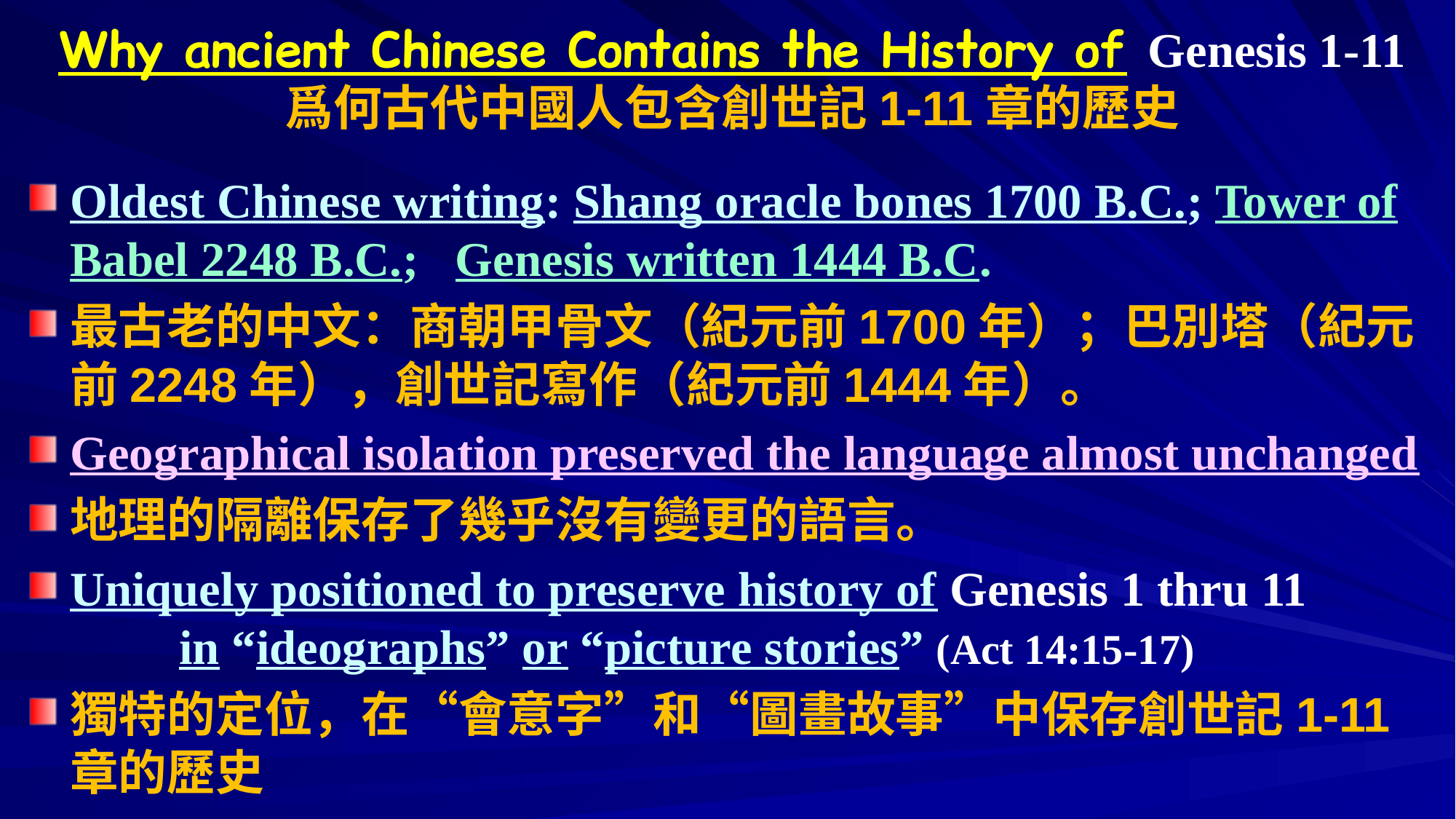

# Why ancient Chinese Contains the History of Genesis 1-11 爲何古代中國人包含創世記1-11章的歷史
Oldest Chinese writing: Shang oracle bones 1700 B.C.; Tower of Babel 2248 B.C.;   Genesis written 1444 B.C.
最古老的中文：商朝甲骨文（紀元前1700年）；巴別塔（紀元前2248年），創世記寫作（紀元前1444年）。
Geographical isolation preserved the language almost unchanged
地理的隔離保存了幾乎沒有變更的語言。
Uniquely positioned to preserve history of Genesis 1 thru 11 		in “ideographs” or “picture stories” (Act 14:15-17)
獨特的定位，在“會意字”和“圖畫故事”中保存創世記1-11章的歷史